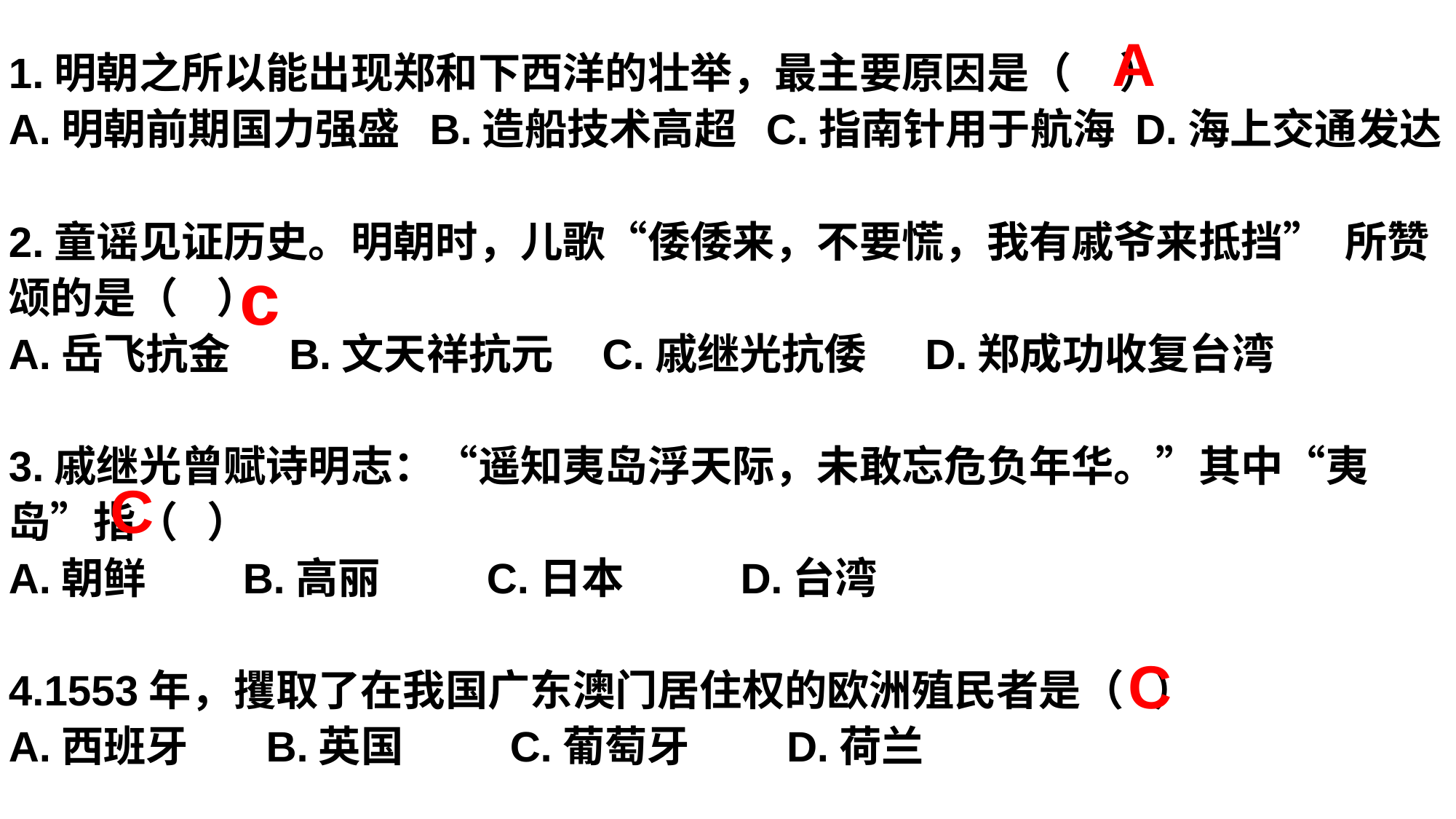

A
1.明朝之所以能出现郑和下西洋的壮举，最主要原因是（     ）
A.明朝前期国力强盛  B.造船技术高超  C.指南针用于航海 D.海上交通发达

2.童谣见证历史。明朝时，儿歌“倭倭来，不要慌，我有戚爷来抵挡”  所赞颂的是（    ）
A.岳飞抗金     B.文天祥抗元    C.戚继光抗倭     D.郑成功收复台湾

3.戚继光曾赋诗明志：“遥知夷岛浮天际，未敢忘危负年华。”其中“夷岛”指（   ）
A.朝鲜         B.高丽          C.日本           D.台湾

4.1553年，攫取了在我国广东澳门居住权的欧洲殖民者是（   ）
A.西班牙       B.英国          C.葡萄牙         D.荷兰
c

C
C